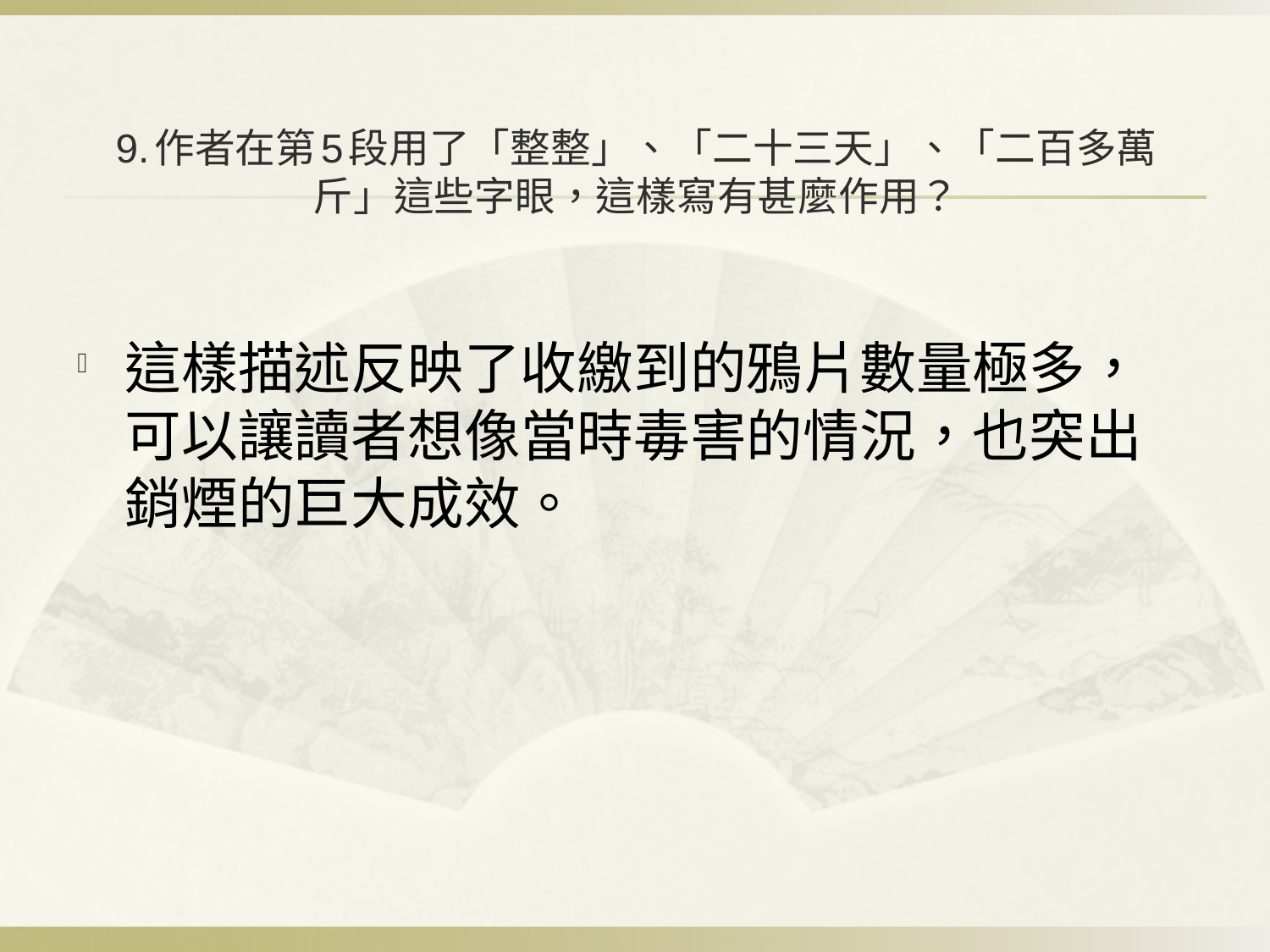

# 9.作者在第5段用了「整整」、「二十三天」、「二百多萬斤」這些字眼，這樣寫有甚麼作用？
這樣描述反映了收繳到的鴉片數量極多，可以讓讀者想像當時毒害的情況，也突出銷煙的巨大成效。